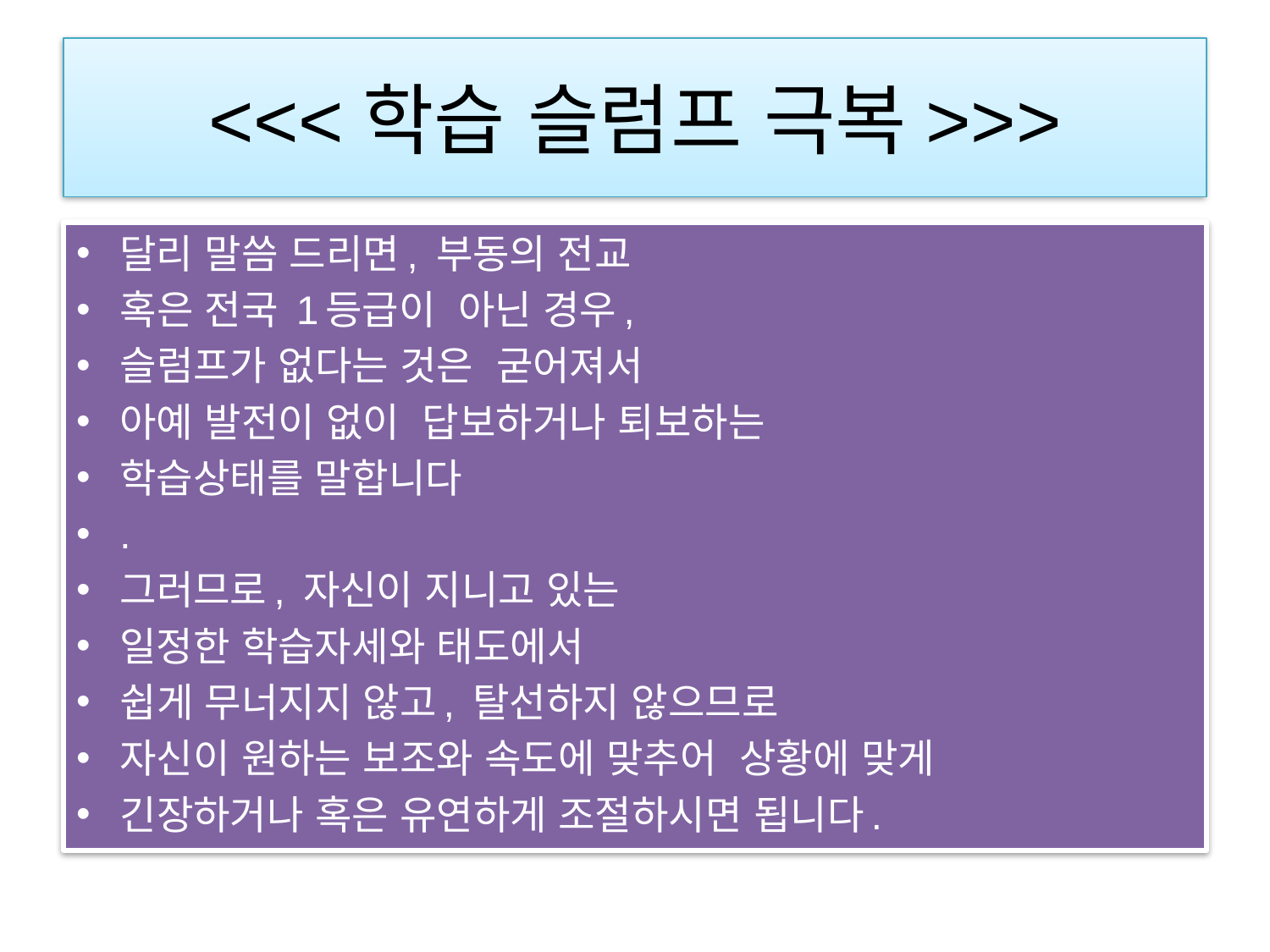

# <<<학습 슬럼프 극복>>>
달리 말씀 드리면, 부동의 전교
혹은 전국 1등급이  아닌 경우,
슬럼프가 없다는 것은  굳어져서
아예 발전이 없이  답보하거나 퇴보하는
학습상태를 말합니다
.
그러므로, 자신이 지니고 있는
일정한 학습자세와 태도에서
쉽게 무너지지 않고, 탈선하지 않으므로
자신이 원하는 보조와 속도에 맞추어  상황에 맞게
긴장하거나 혹은 유연하게 조절하시면 됩니다.